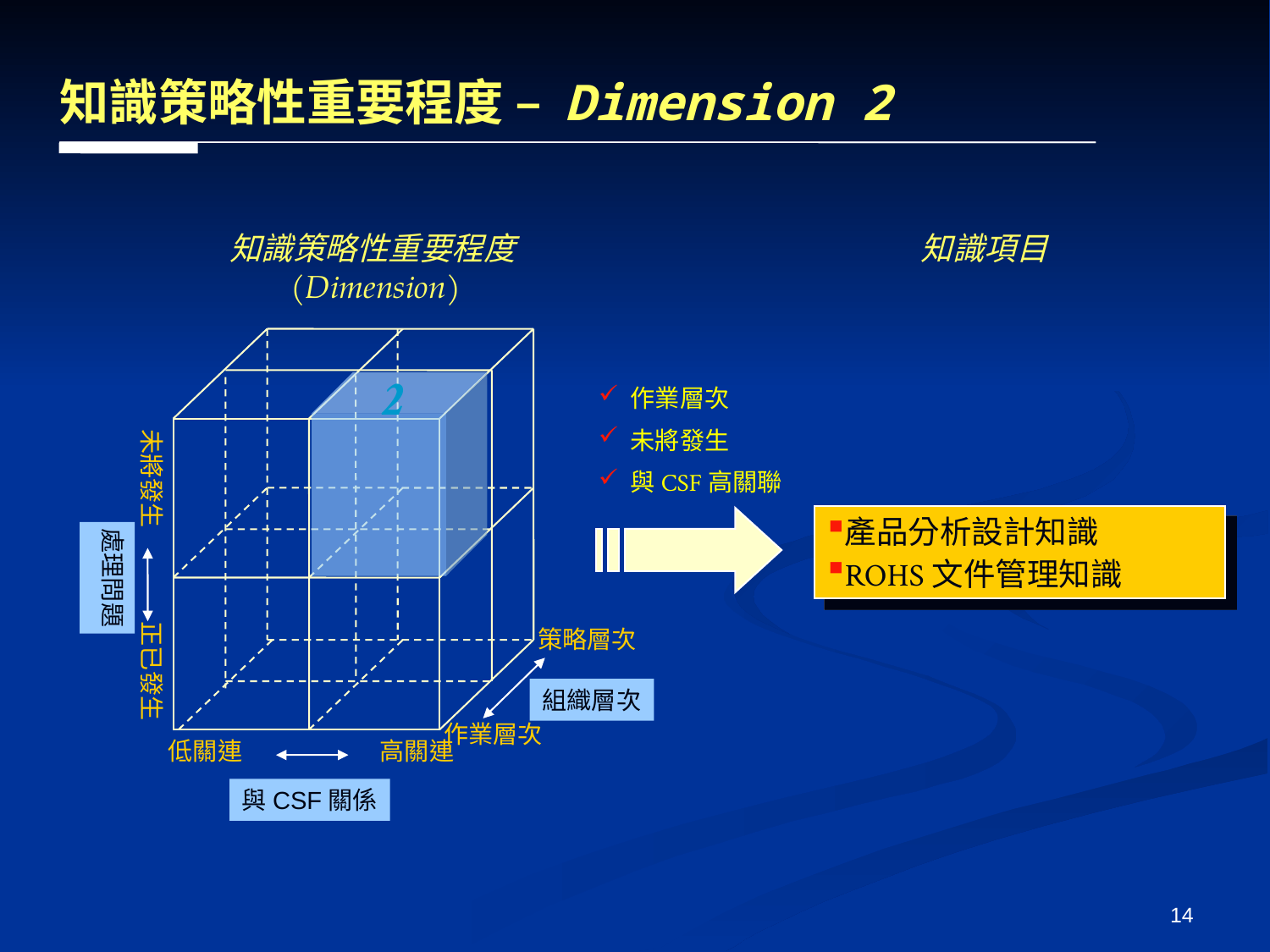

知識策略性重要程度 – Dimension 2

知識策略性重要程度(Dimension)
知識項目

2

 作業層次
 未將發生
 與CSF高關聯
未將發生                 正已發生
產品分析設計知識
ROHS文件管理知識

處理問題

策略層次

組織層次
作業層次
 低關連                         高關連

與CSF關係
14